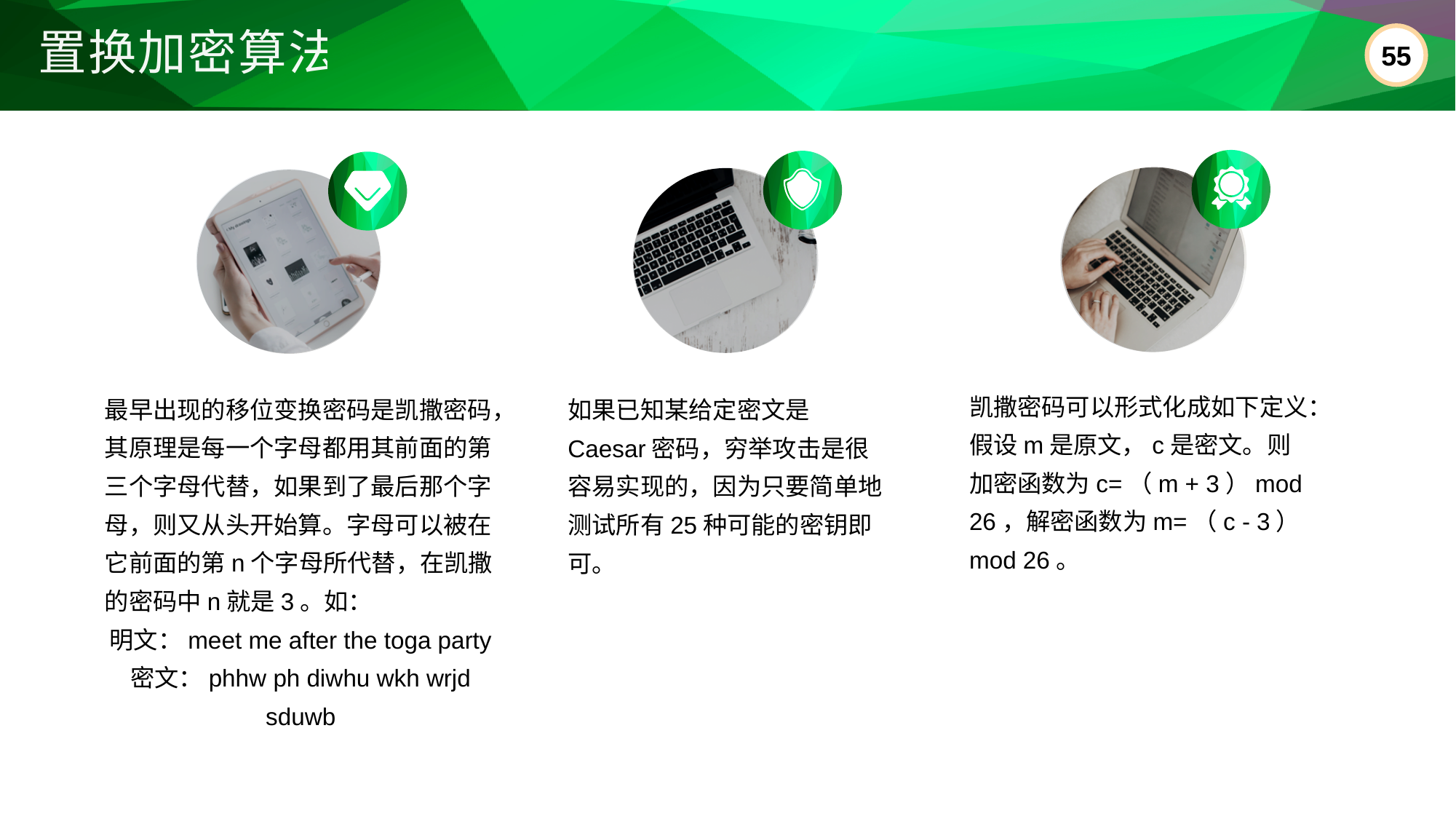

置换加密算法

凯撒密码可以形式化成如下定义：假设m是原文，c是密文。则加密函数为c=（m + 3）mod 26，解密函数为m=（c - 3）mod 26。
最早出现的移位变换密码是凯撒密码，其原理是每一个字母都用其前面的第三个字母代替，如果到了最后那个字母，则又从头开始算。字母可以被在它前面的第n个字母所代替，在凯撒的密码中n就是3。如：
明文：meet me after the toga party
密文：phhw ph diwhu wkh wrjd sduwb
如果已知某给定密文是Caesar密码，穷举攻击是很容易实现的，因为只要简单地测试所有25种可能的密钥即可。